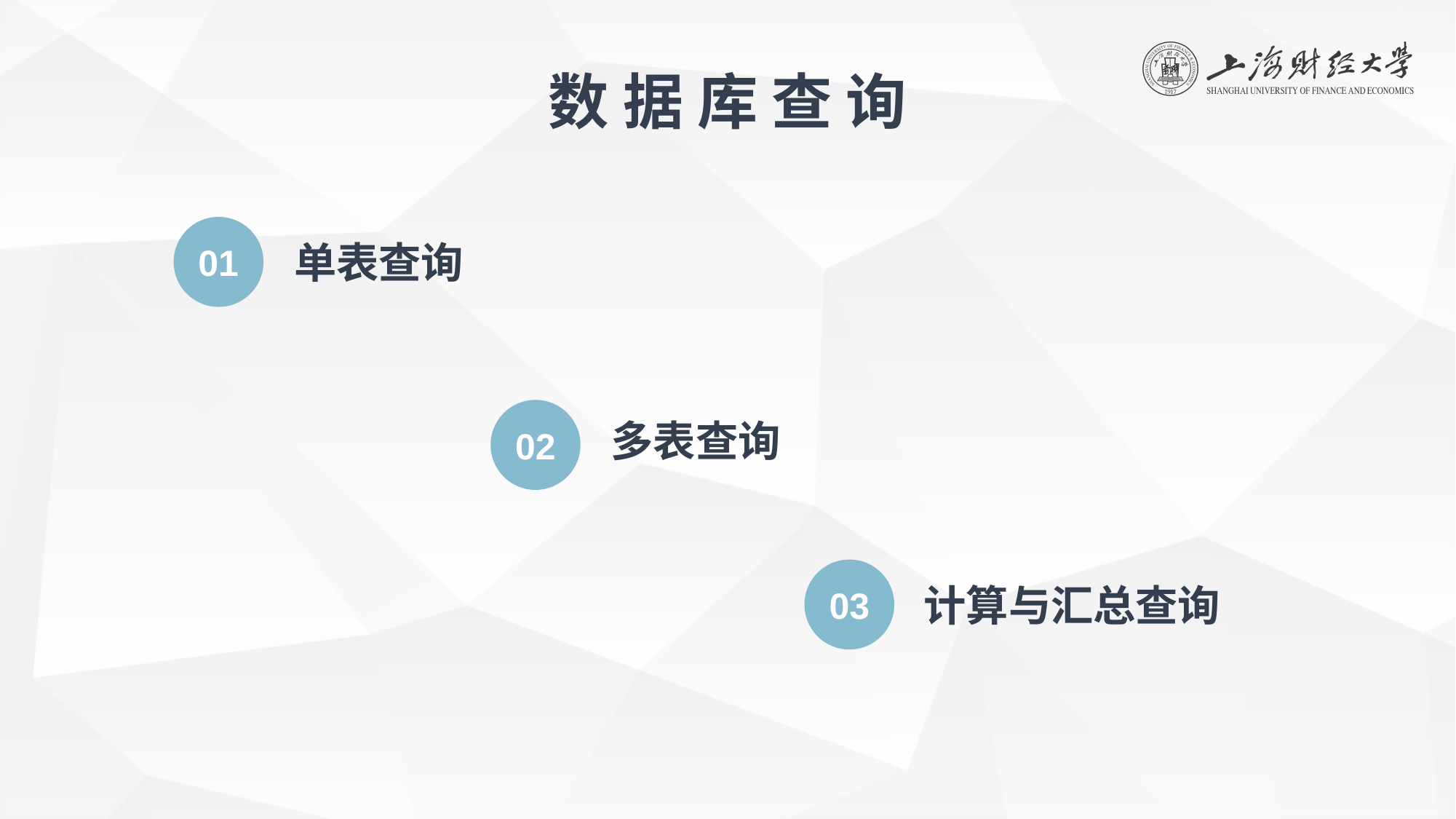

数 据 库 查 询
01
单表查询
02
多表查询
03
计算与汇总查询